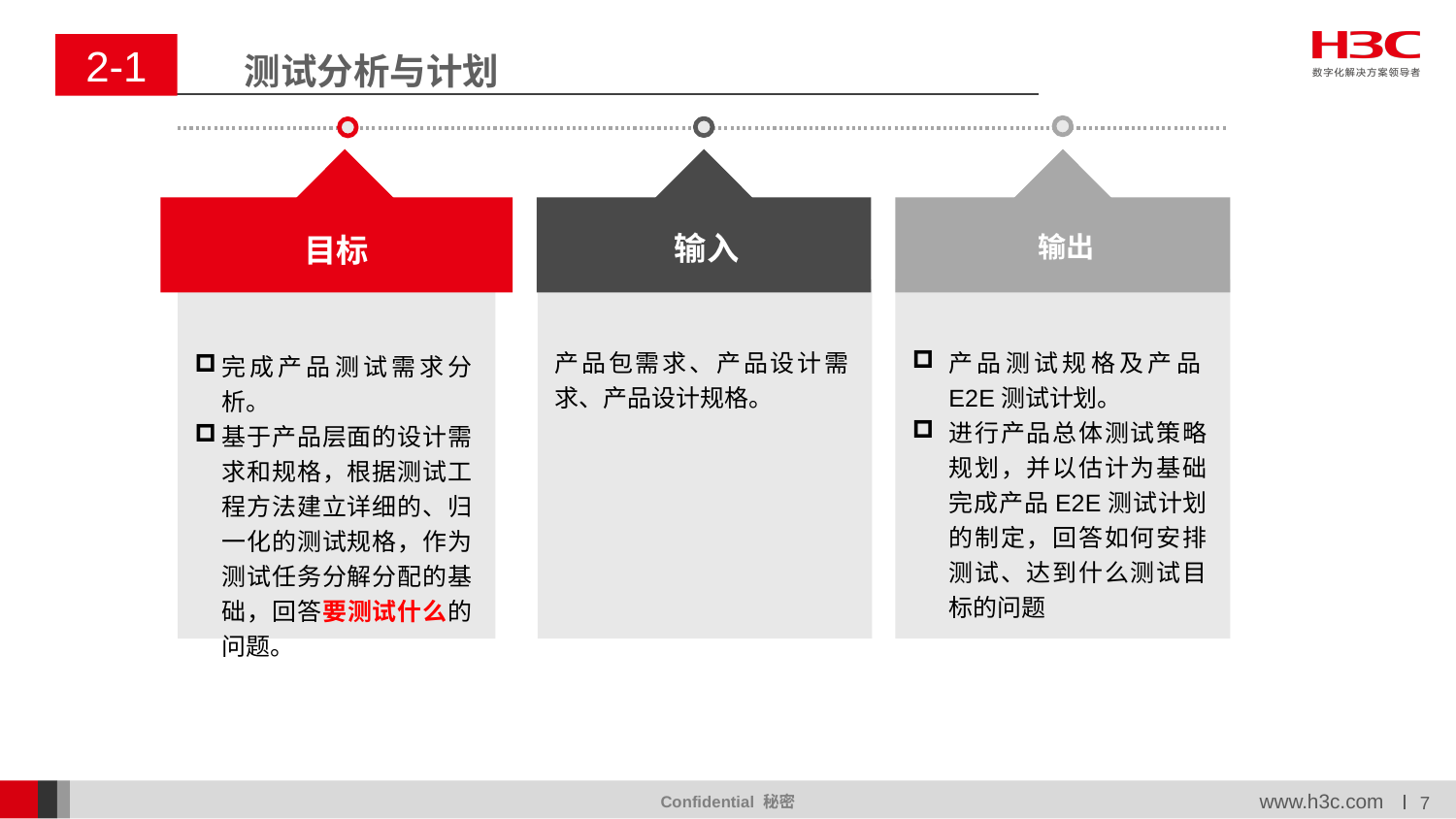

2-1
测试分析与计划

输入
目标
输出
产品包需求、产品设计需求、产品设计规格。
产品测试规格及产品E2E测试计划。
进行产品总体测试策略规划，并以估计为基础完成产品E2E测试计划的制定，回答如何安排测试、达到什么测试目标的问题
完成产品测试需求分析。
基于产品层面的设计需求和规格，根据测试工程方法建立详细的、归一化的测试规格，作为测试任务分解分配的基础，回答要测试什么的问题。